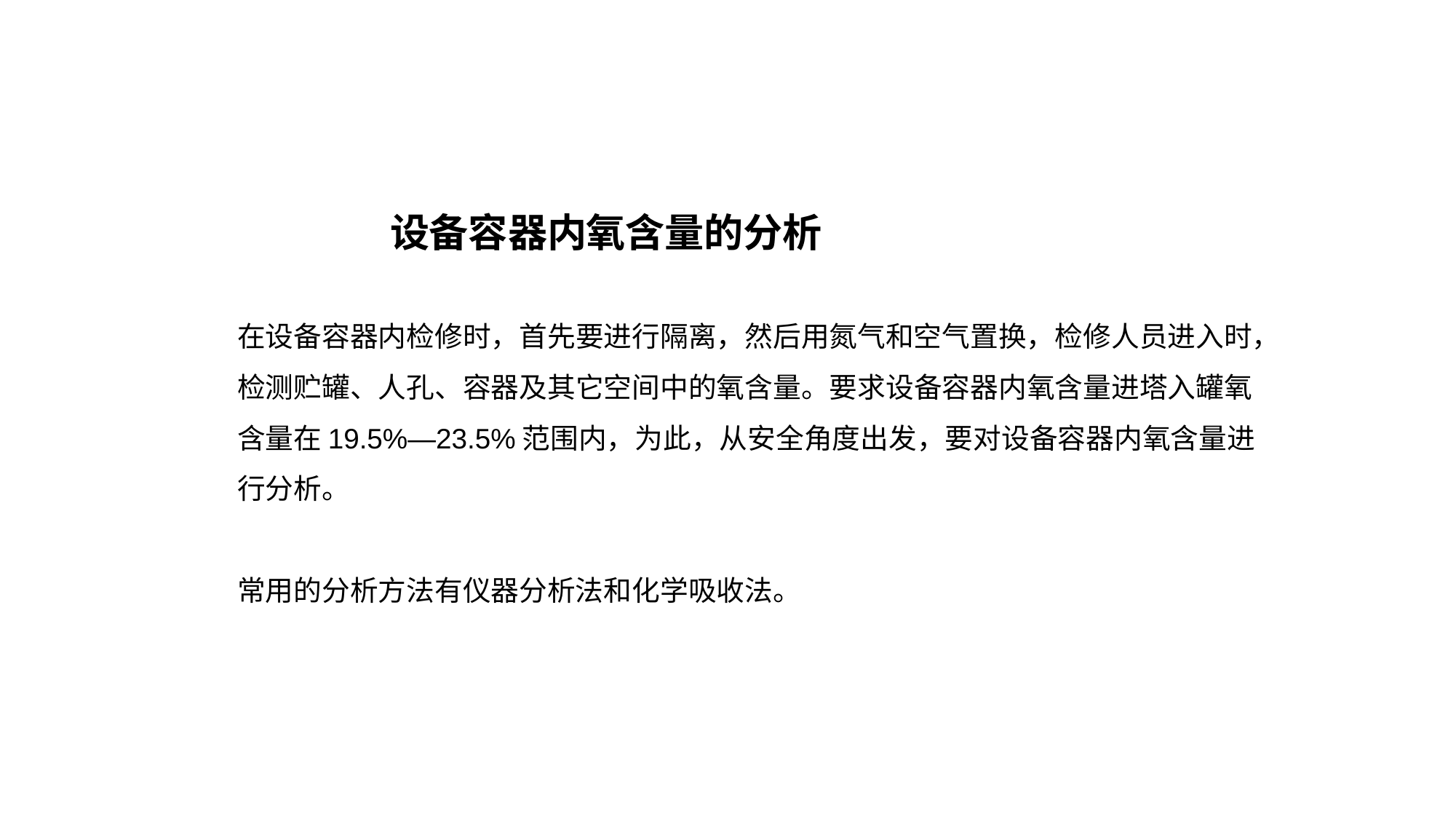

#
                           设备容器内氧含量的分析

   在设备容器内检修时，首先要进行隔离，然后用氮气和空气置换，检修人员进入时，检测贮罐、人孔、容器及其它空间中的氧含量。要求设备容器内氧含量进塔入罐氧含量在19.5%—23.5%范围内，为此，从安全角度出发，要对设备容器内氧含量进行分析。

   常用的分析方法有仪器分析法和化学吸收法。